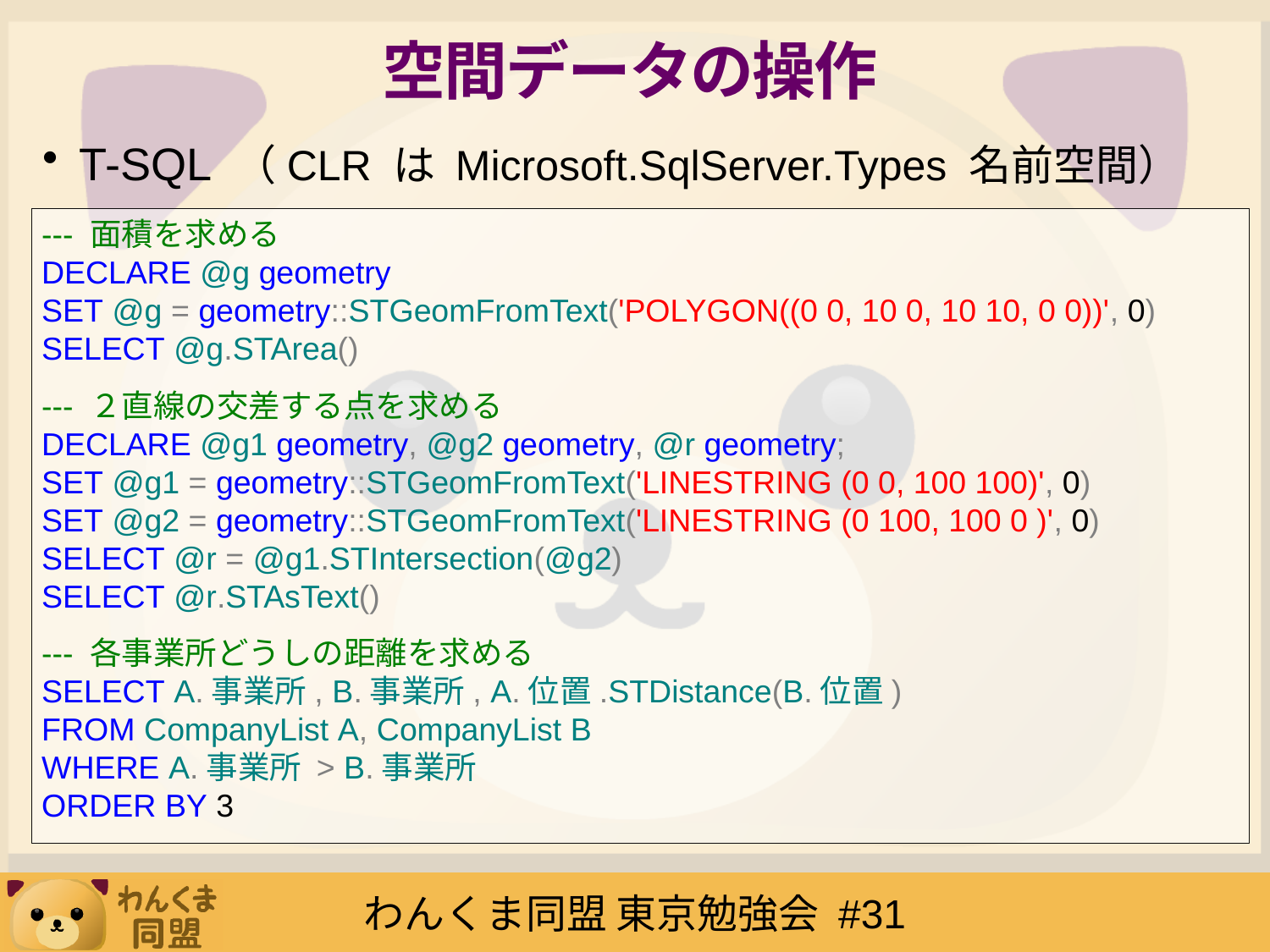

# 空間データの操作
T-SQL （CLR は Microsoft.SqlServer.Types 名前空間）

--- 面積を求める
DECLARE @g geometry
SET @g = geometry::STGeomFromText('POLYGON((0 0, 10 0, 10 10, 0 0))', 0)
SELECT @g.STArea()
--- ２直線の交差する点を求める
DECLARE @g1 geometry, @g2 geometry, @r geometry;
SET @g1 = geometry::STGeomFromText('LINESTRING (0 0, 100 100)', 0)
SET @g2 = geometry::STGeomFromText('LINESTRING (0 100, 100 0 )', 0)
SELECT @r = @g1.STIntersection(@g2)
SELECT @r.STAsText()
--- 各事業所どうしの距離を求める
SELECT A.事業所, B.事業所, A.位置.STDistance(B.位置)
FROM CompanyList A, CompanyList B
WHERE A.事業所 > B.事業所
ORDER BY 3